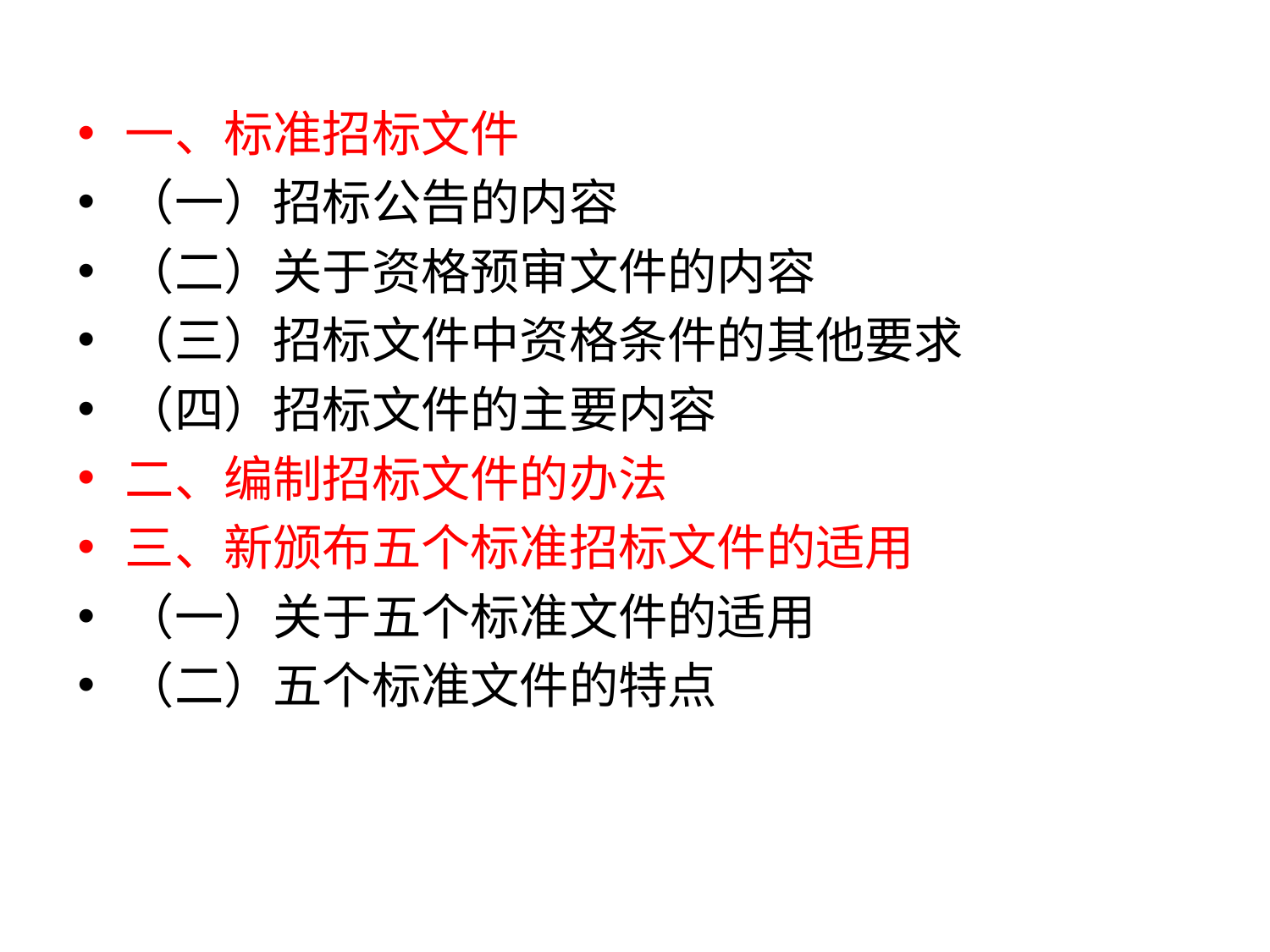

一、标准招标文件
（一）招标公告的内容
（二）关于资格预审文件的内容
（三）招标文件中资格条件的其他要求
（四）招标文件的主要内容
二、编制招标文件的办法
三、新颁布五个标准招标文件的适用
（一）关于五个标准文件的适用
（二）五个标准文件的特点